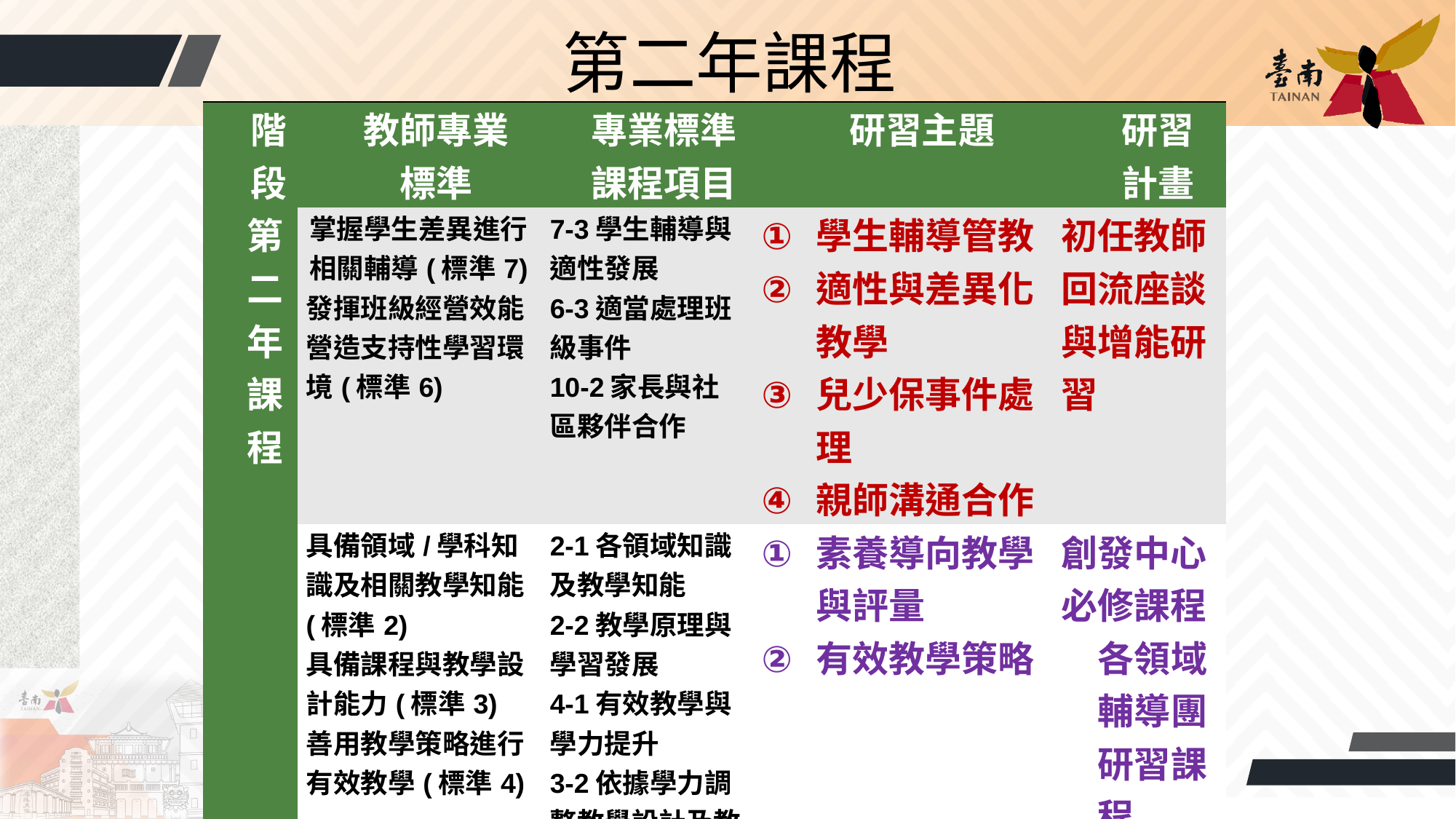

第二年課程
| 階段 | 教師專業 標準 | 專業標準 課程項目 | 研習主題 | 研習 計畫 |
| --- | --- | --- | --- | --- |
| 第二年 課程 | 掌握學生差異進行相關輔導(標準7) 發揮班級經營效能營造支持性學習環境(標準6) | 7-3學生輔導與適性發展 6-3適當處理班級事件 10-2家長與社區夥伴合作 | 學生輔導管教 適性與差異化教學 兒少保事件處理 親師溝通合作 | 初任教師回流座談 與增能研習 |
|  | 具備領域/學科知識及相關教學知能(標準2) 具備課程與教學設計能力(標準3) 善用教學策略進行有效教學(標準4) | 2-1各領域知識及教學知能 2-2教學原理與學習發展 4-1有效教學與學力提升 3-2依據學力調整教學設計及教材。 | 素養導向教學與評量 有效教學策略 | 創發中心必修課程 各領域輔導團研習課程 |